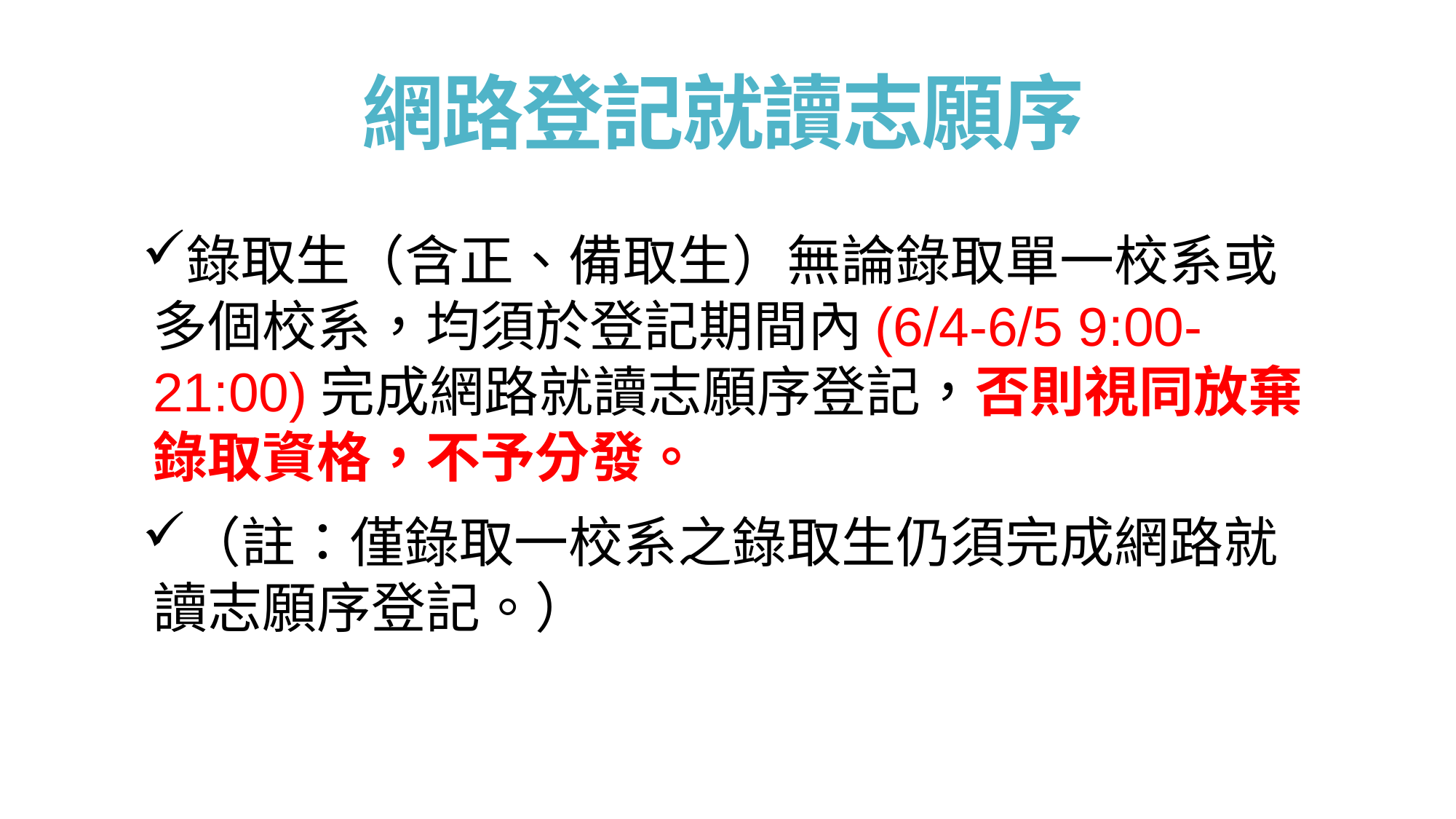

# 網路登記就讀志願序
錄取生（含正、備取生）無論錄取單一校系或多個校系，均須於登記期間內(6/4-6/5 9:00-21:00)完成網路就讀志願序登記，否則視同放棄錄取資格，不予分發。
（註：僅錄取一校系之錄取生仍須完成網路就讀志願序登記。）